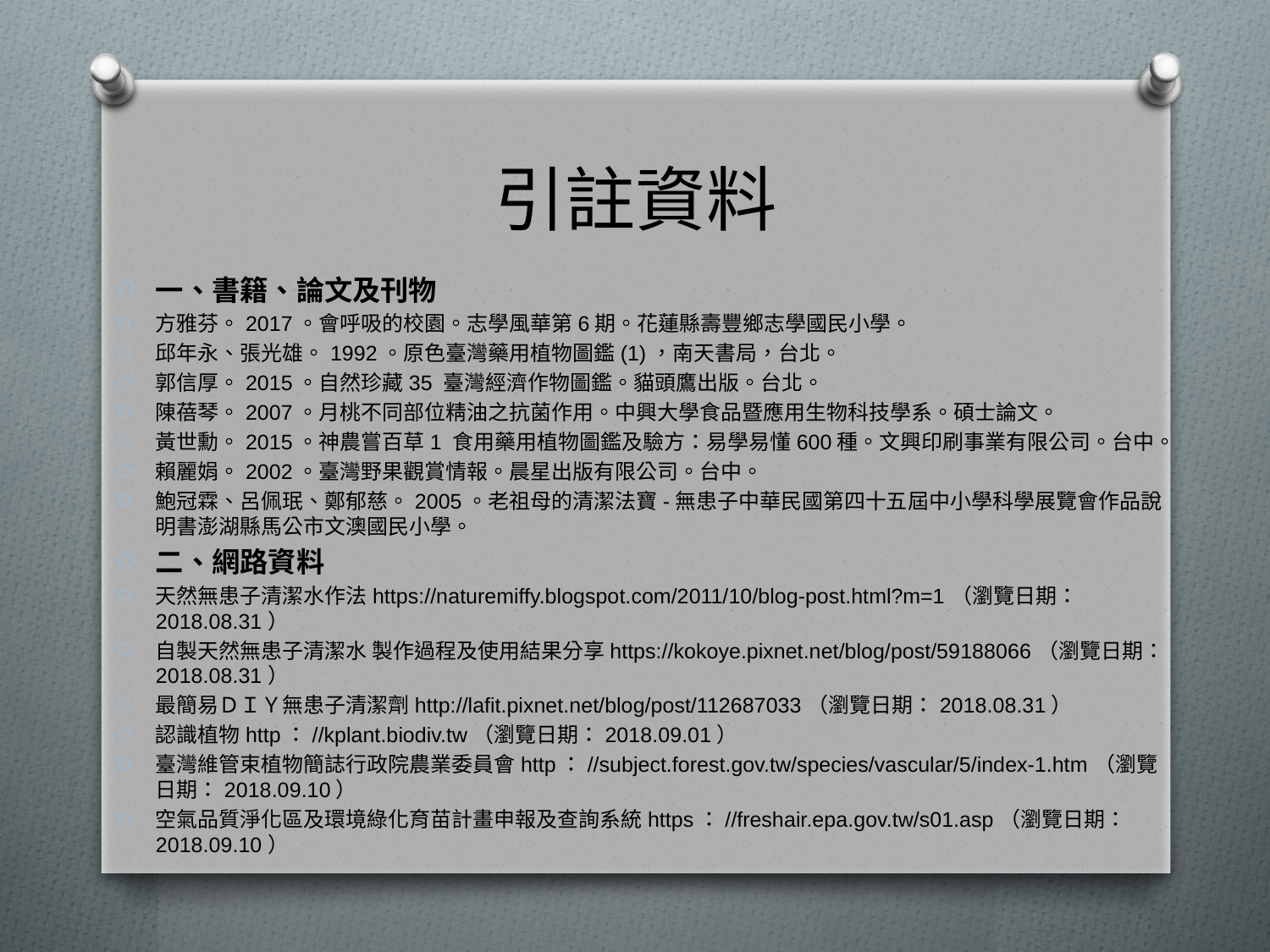

# 引註資料
一、書籍、論文及刊物
方雅芬。2017。會呼吸的校園。志學風華第6期。花蓮縣壽豐鄉志學國民小學。
邱年永、張光雄。1992。原色臺灣藥用植物圖鑑(1)，南天書局，台北。
郭信厚。2015。自然珍藏35 臺灣經濟作物圖鑑。貓頭鷹出版。台北。
陳蓓琴。2007。月桃不同部位精油之抗菌作用。中興大學食品暨應用生物科技學系。碩士論文。
黃世勳。2015。神農嘗百草1 食用藥用植物圖鑑及驗方：易學易懂600種。文興印刷事業有限公司。台中。
賴麗娟。2002。臺灣野果觀賞情報。晨星出版有限公司。台中。
鮑冠霖、呂佩珉、鄭郁慈。2005。老祖母的清潔法寶-無患子中華民國第四十五屆中小學科學展覽會作品說明書澎湖縣馬公市文澳國民小學。
二、網路資料
天然無患子清潔水作法https://naturemiffy.blogspot.com/2011/10/blog-post.html?m=1（瀏覽日期：2018.08.31）
自製天然無患子清潔水 製作過程及使用結果分享https://kokoye.pixnet.net/blog/post/59188066（瀏覽日期：2018.08.31）
最簡易ＤＩＹ無患子清潔劑http://lafit.pixnet.net/blog/post/112687033（瀏覽日期：2018.08.31）
認識植物http：//kplant.biodiv.tw（瀏覽日期：2018.09.01）
臺灣維管束植物簡誌行政院農業委員會http：//subject.forest.gov.tw/species/vascular/5/index-1.htm（瀏覽日期：2018.09.10）
空氣品質淨化區及環境綠化育苗計畫申報及查詢系統https：//freshair.epa.gov.tw/s01.asp（瀏覽日期：2018.09.10）